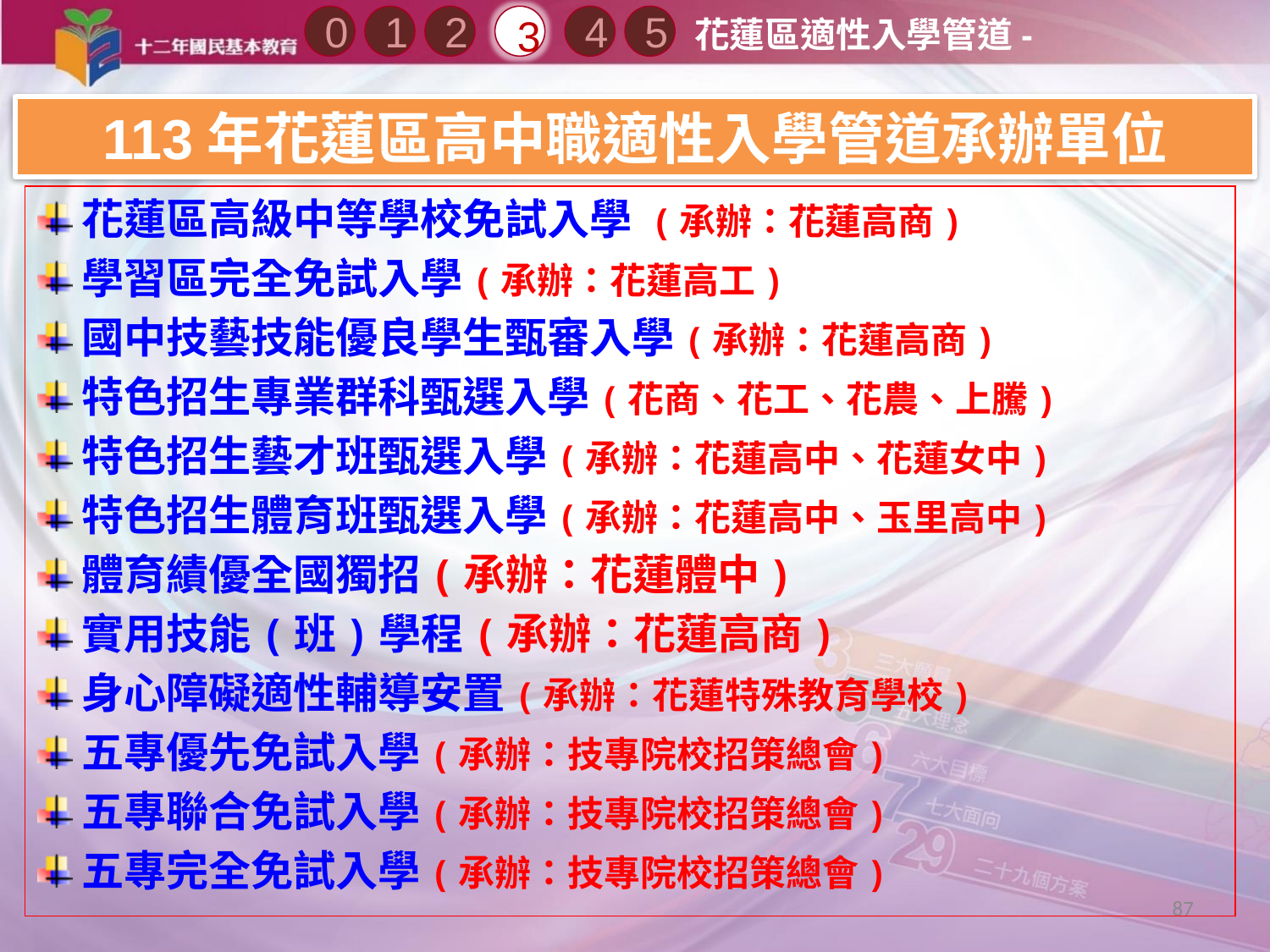

0
2
3
1
4
5
花蓮區適性入學管道-
113年花蓮區高中職適性入學管道承辦單位
花蓮區高級中等學校免試入學 (承辦：花蓮高商)
學習區完全免試入學(承辦：花蓮高工)
國中技藝技能優良學生甄審入學(承辦：花蓮高商)
特色招生專業群科甄選入學(花商、花工、花農、上騰)
特色招生藝才班甄選入學(承辦：花蓮高中、花蓮女中)
特色招生體育班甄選入學(承辦：花蓮高中、玉里高中)
體育績優全國獨招(承辦：花蓮體中)
實用技能(班)學程(承辦：花蓮高商)
身心障礙適性輔導安置(承辦：花蓮特殊教育學校)
五專優先免試入學(承辦：技專院校招策總會)
五專聯合免試入學(承辦：技專院校招策總會)
五專完全免試入學(承辦：技專院校招策總會)
87